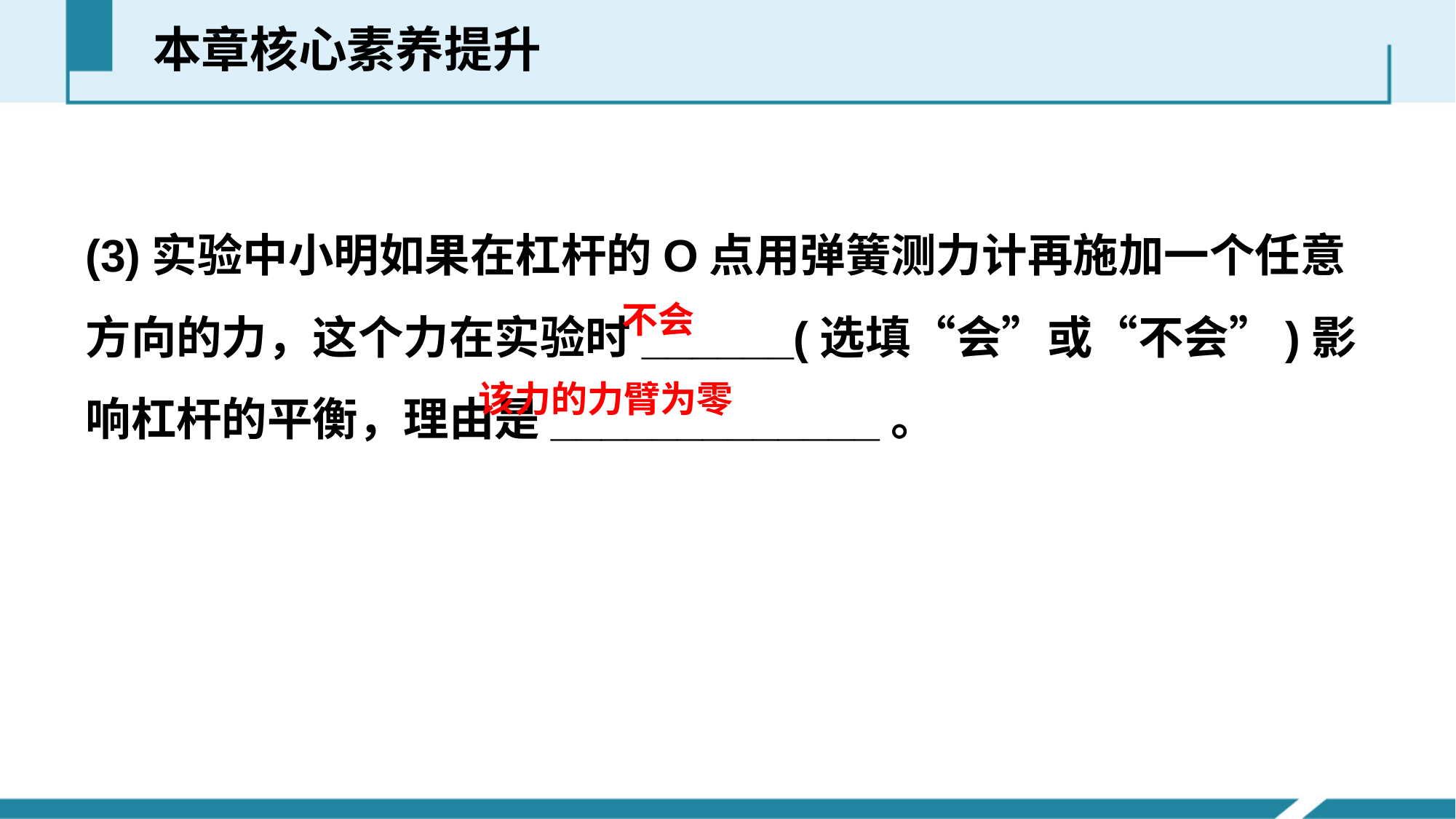

本章核心素养提升
(3)实验中小明如果在杠杆的O点用弹簧测力计再施加一个任意方向的力，这个力在实验时______(选填“会”或“不会”)影响杠杆的平衡，理由是_____________。
不会
该力的力臂为零